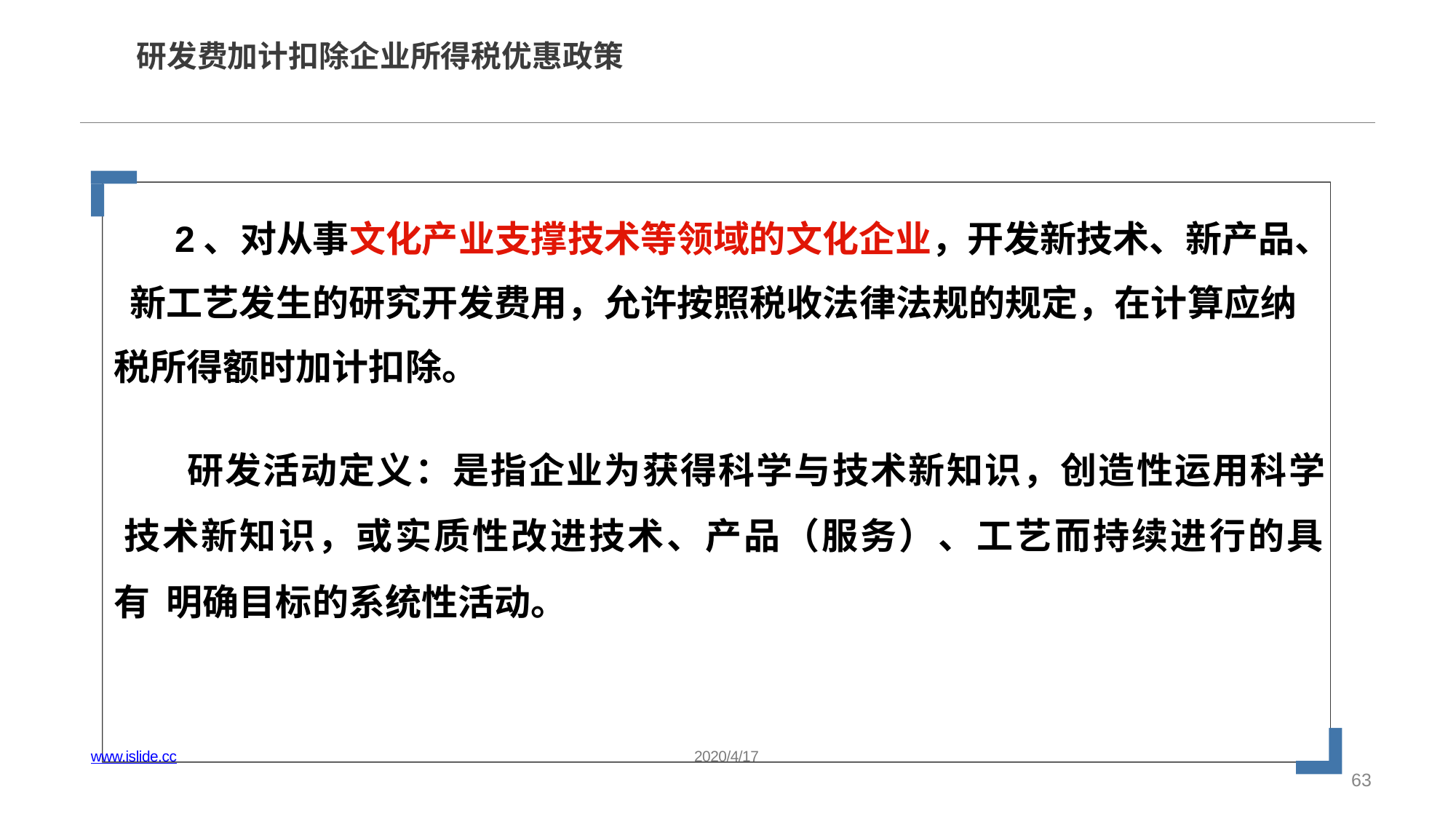

# 研发费加计扣除企业所得税优惠政策

2、对从事文化产业支撑技术等领域的文化企业，开发新技术、新产品、  新工艺发生的研究开发费用，允许按照税收法律法规的规定，在计算应纳  税所得额时加计扣除。

研发活动定义：是指企业为获得科学与技术新知识，创造性运用科学  技术新知识，或实质性改进技术、产品（服务）、工艺而持续进行的具有  明确目标的系统性活动。

www.islide.cc
2020/4/17

63